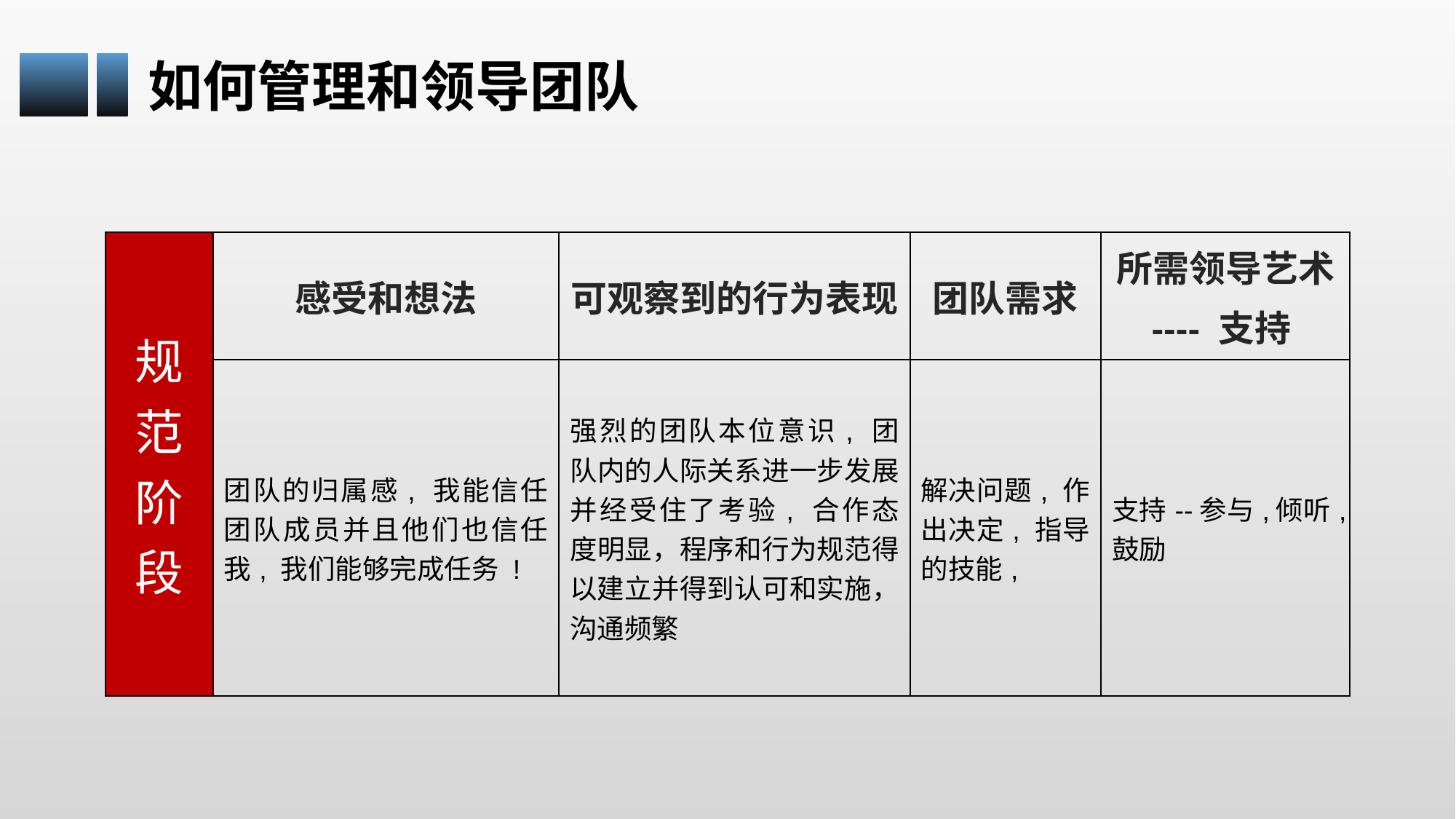

如何管理和领导团队

| 规范阶段 | 感受和想法 | 可观察到的行为表现 | 团队需求 | 所需领导艺术 ---- 支持 |
| --- | --- | --- | --- | --- |
|  | 团队的归属感, 我能信任团队成员并且他们也信任我, 我们能够完成任务 ! | 强烈的团队本位意识, 团队内的人际关系进一步发展并经受住了考验, 合作态度明显，程序和行为规范得以建立并得到认可和实施，沟通频繁 | 解决问题, 作出决定, 指导的技能, | 支持--参与,倾听,鼓励 |